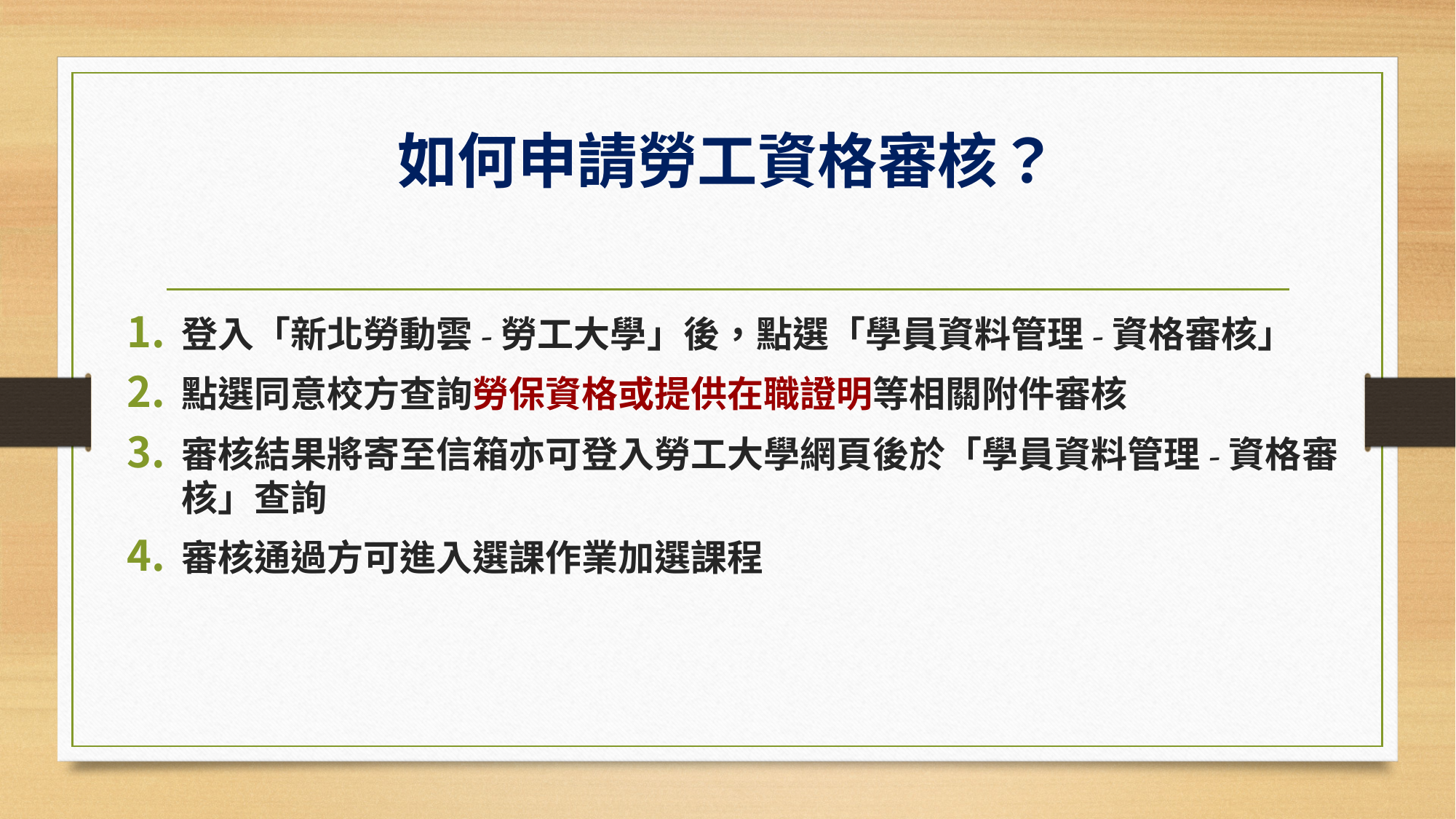

# 如何申請勞工資格審核？
登入「新北勞動雲-勞工大學」後，點選「學員資料管理-資格審核」
點選同意校方查詢勞保資格或提供在職證明等相關附件審核
審核結果將寄至信箱亦可登入勞工大學網頁後於「學員資料管理-資格審核」查詢
審核通過方可進入選課作業加選課程